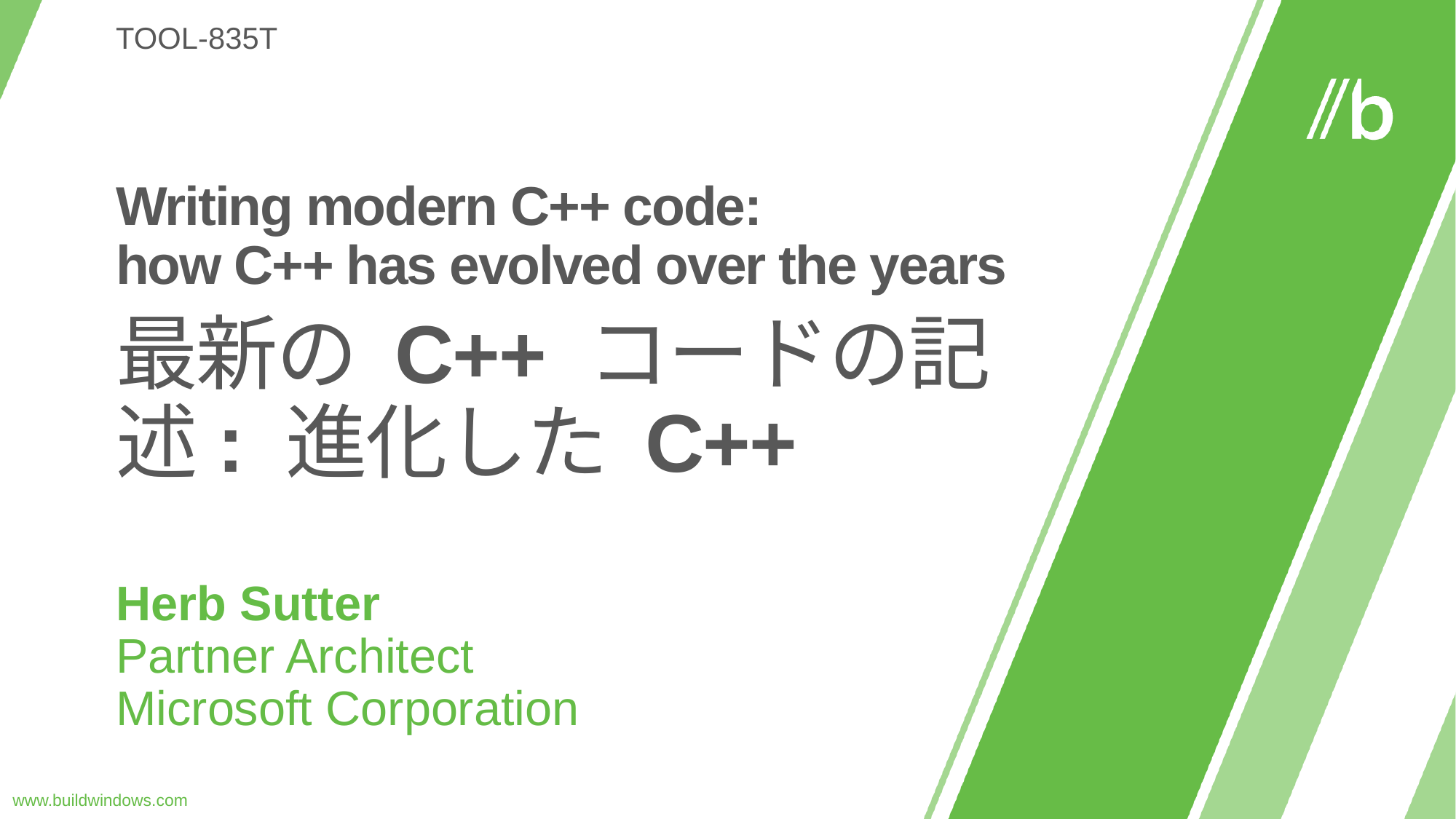

TOOL-835T
# Writing modern C++ code: how C++ has evolved over the years 最新の C++ コードの記述: 進化した C++
Herb Sutter
Partner Architect
Microsoft Corporation